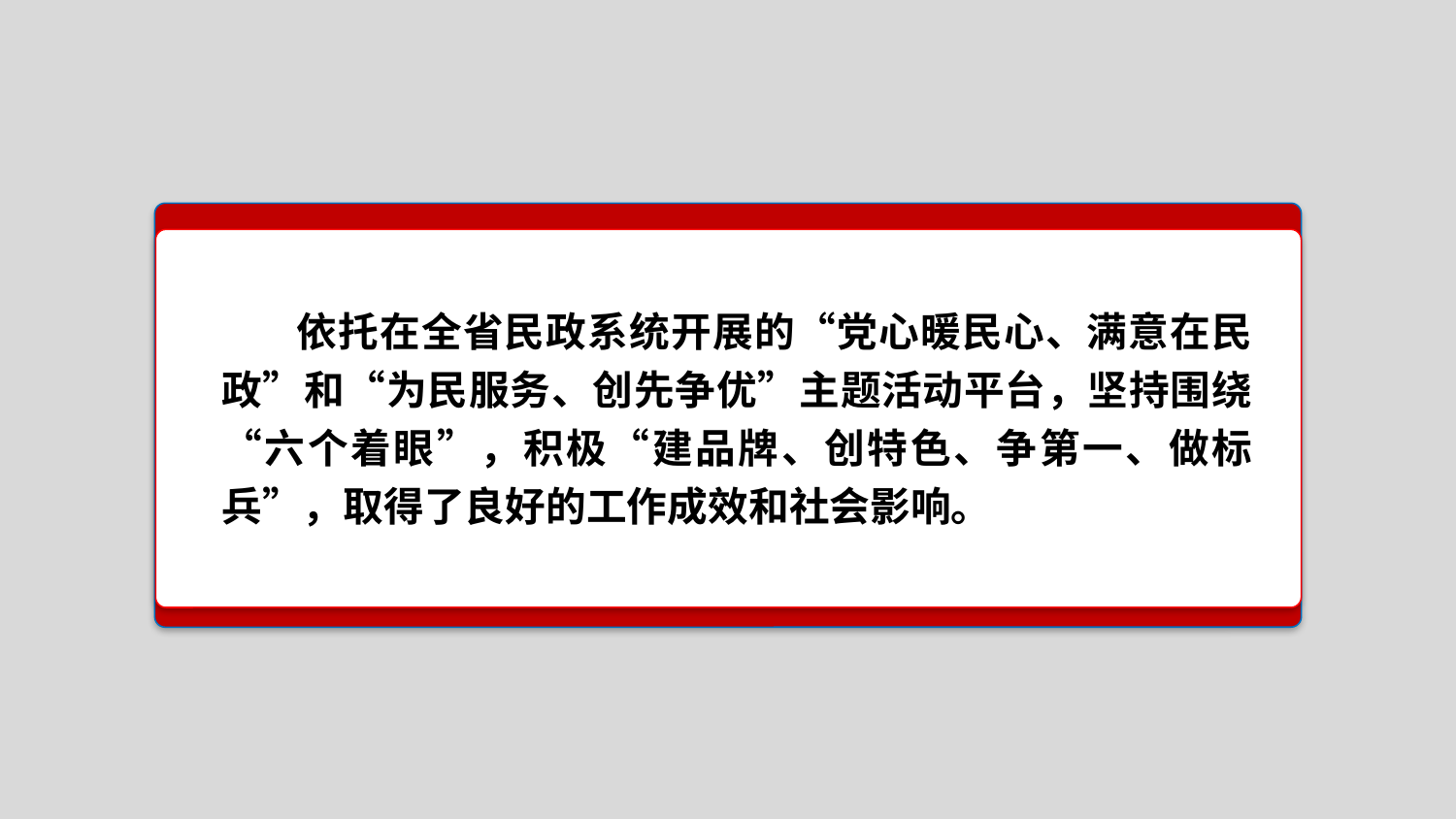

依托在全省民政系统开展的“党心暖民心、满意在民政”和“为民服务、创先争优”主题活动平台，坚持围绕“六个着眼”，积极“建品牌、创特色、争第一、做标兵”，取得了良好的工作成效和社会影响。